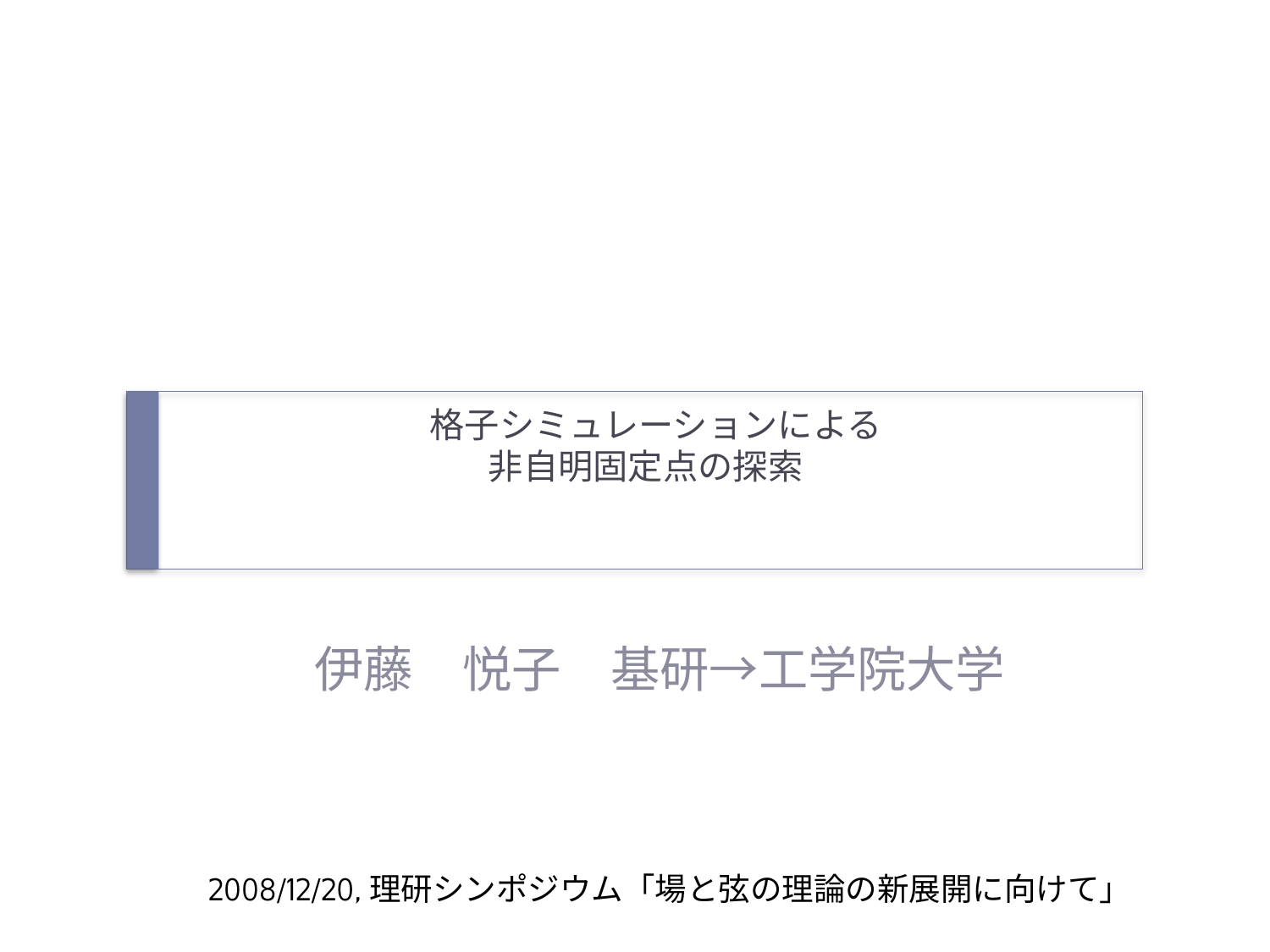

# 格子シミュレーションによる 非自明固定点の探索
伊藤　悦子　基研→工学院大学
2008/12/20,理研シンポジウム「場と弦の理論の新展開に向けて」